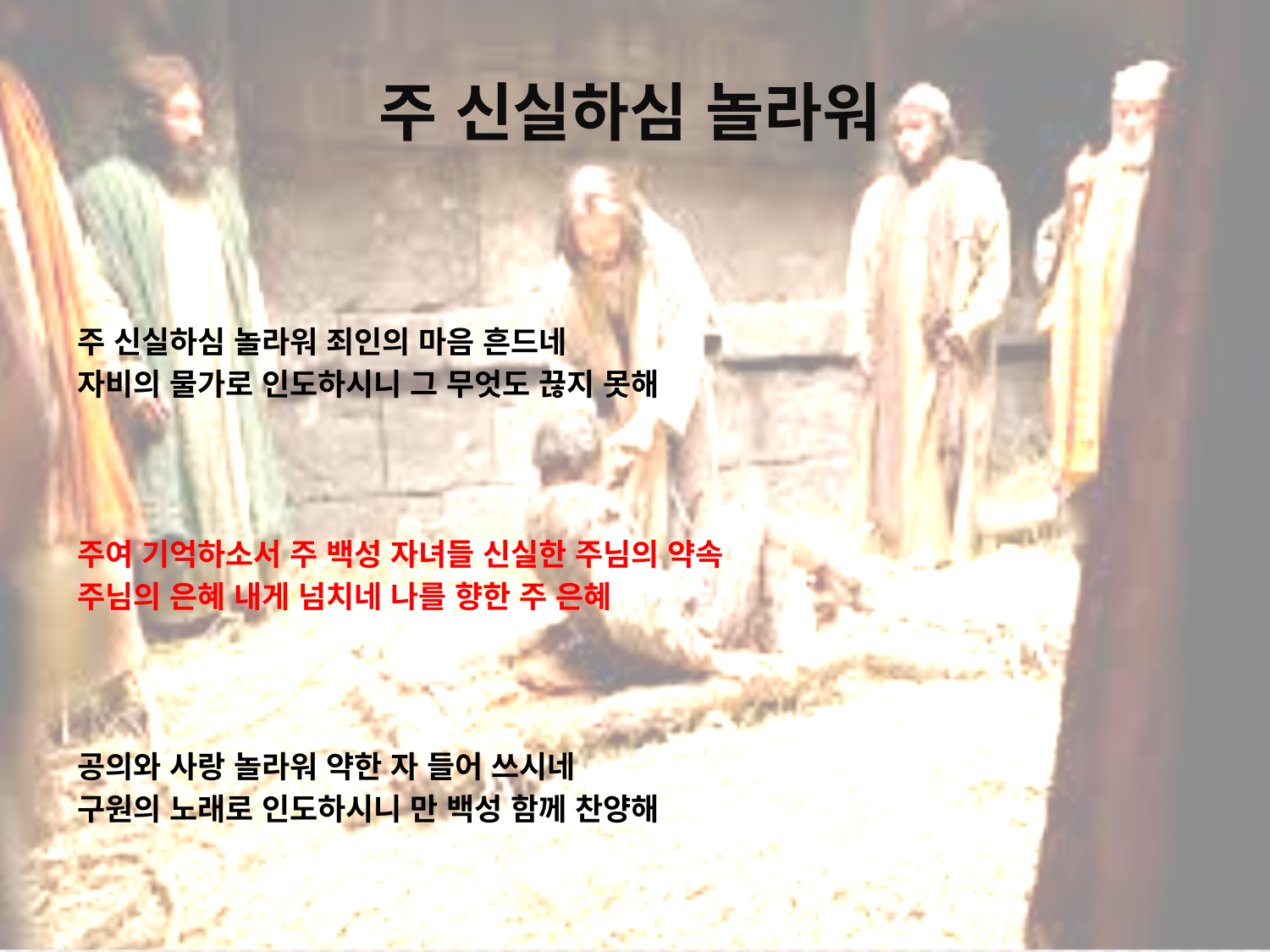

# 주 신실하심 놀라워
주 신실하심 놀라워 죄인의 마음 흔드네
자비의 물가로 인도하시니 그 무엇도 끊지 못해

주여 기억하소서 주 백성 자녀들 신실한 주님의 약속
주님의 은혜 내게 넘치네 나를 향한 주 은혜

공의와 사랑 놀라워 약한 자 들어 쓰시네
구원의 노래로 인도하시니 만 백성 함께 찬양해